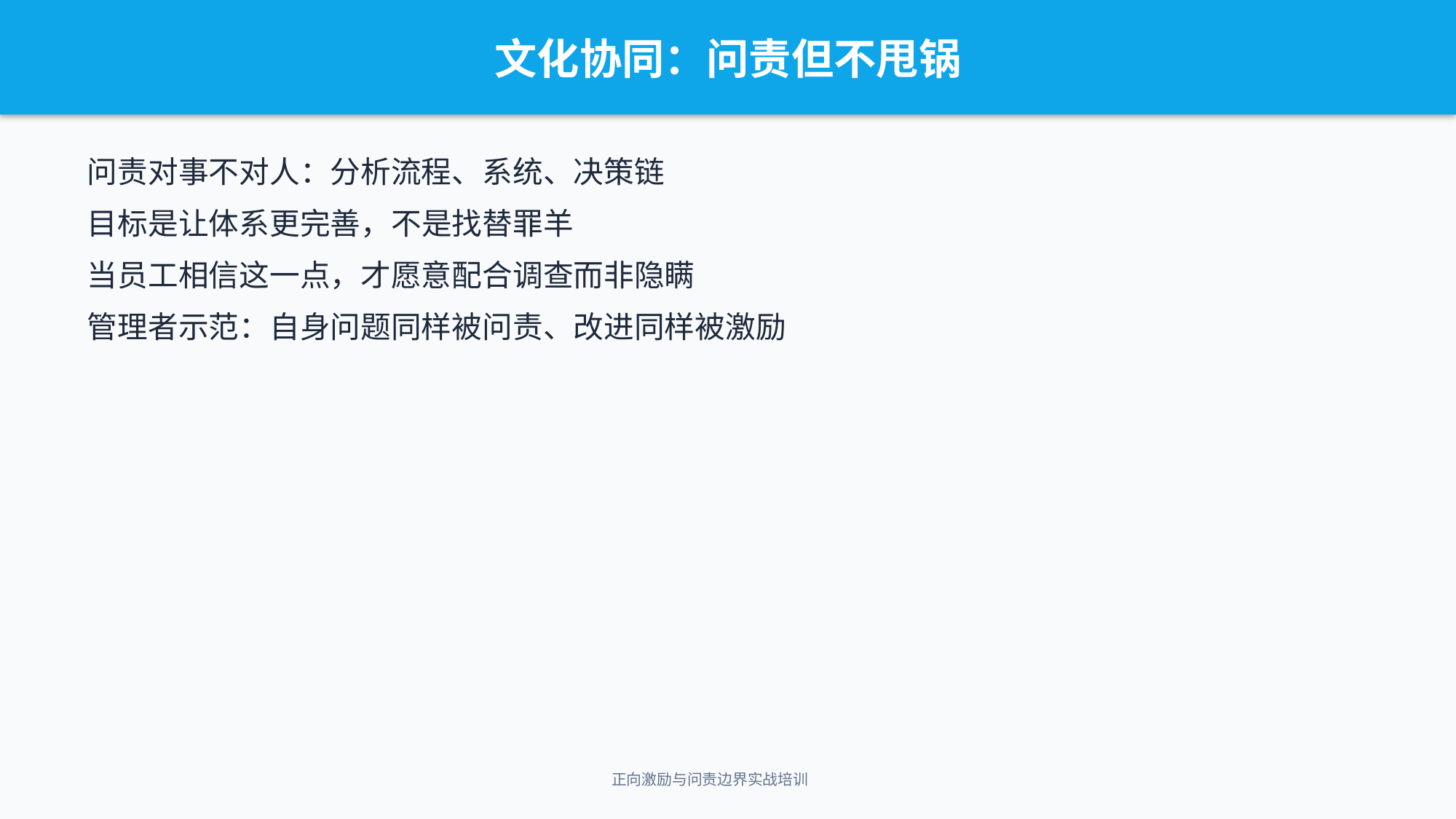

文化协同：问责但不甩锅
问责对事不对人：分析流程、系统、决策链
目标是让体系更完善，不是找替罪羊
当员工相信这一点，才愿意配合调查而非隐瞒
管理者示范：自身问题同样被问责、改进同样被激励
正向激励与问责边界实战培训